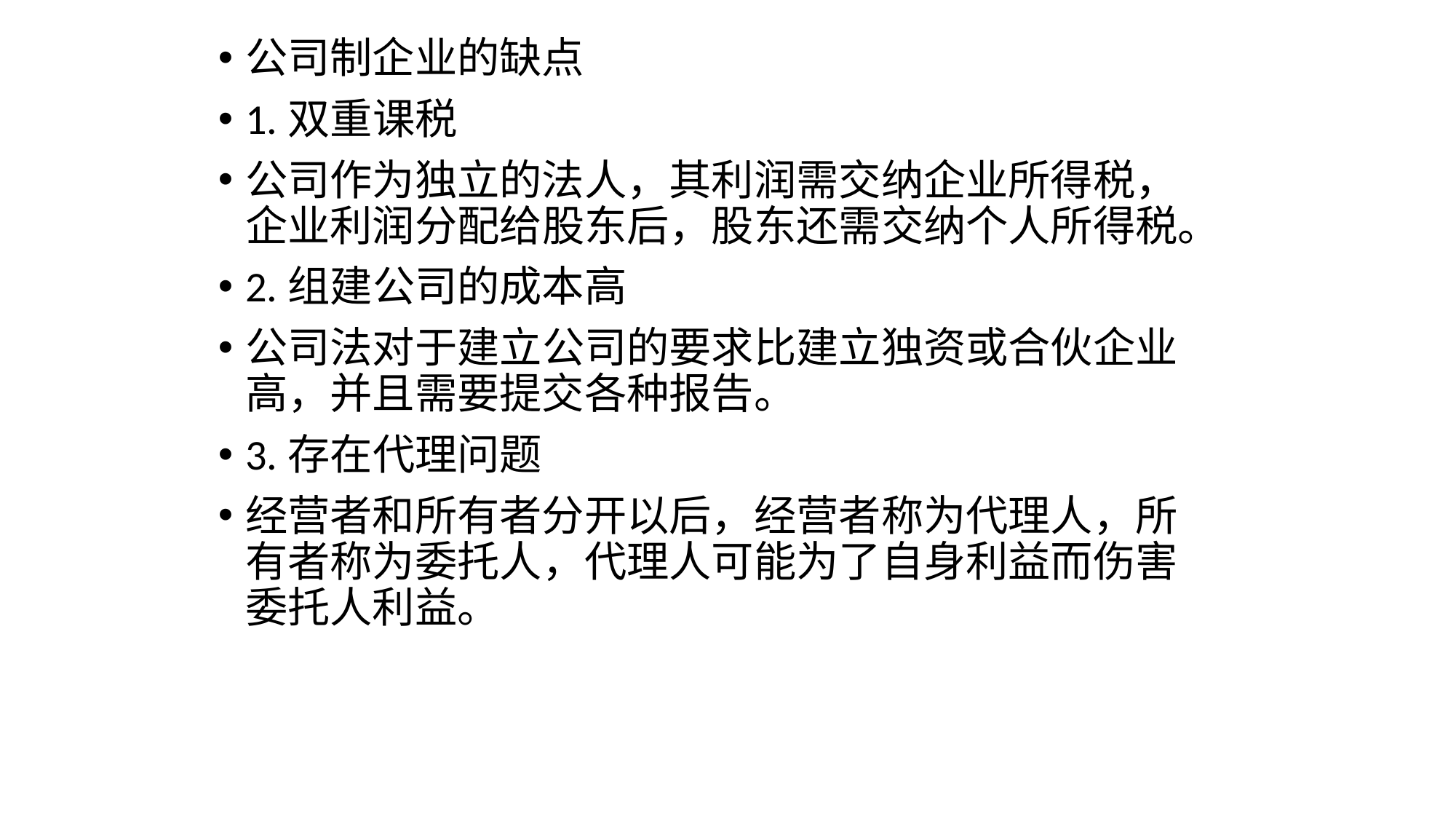

公司制企业的缺点
1.双重课税
公司作为独立的法人，其利润需交纳企业所得税，企业利润分配给股东后，股东还需交纳个人所得税。
2.组建公司的成本高
公司法对于建立公司的要求比建立独资或合伙企业高，并且需要提交各种报告。
3.存在代理问题
经营者和所有者分开以后，经营者称为代理人，所有者称为委托人，代理人可能为了自身利益而伤害委托人利益。